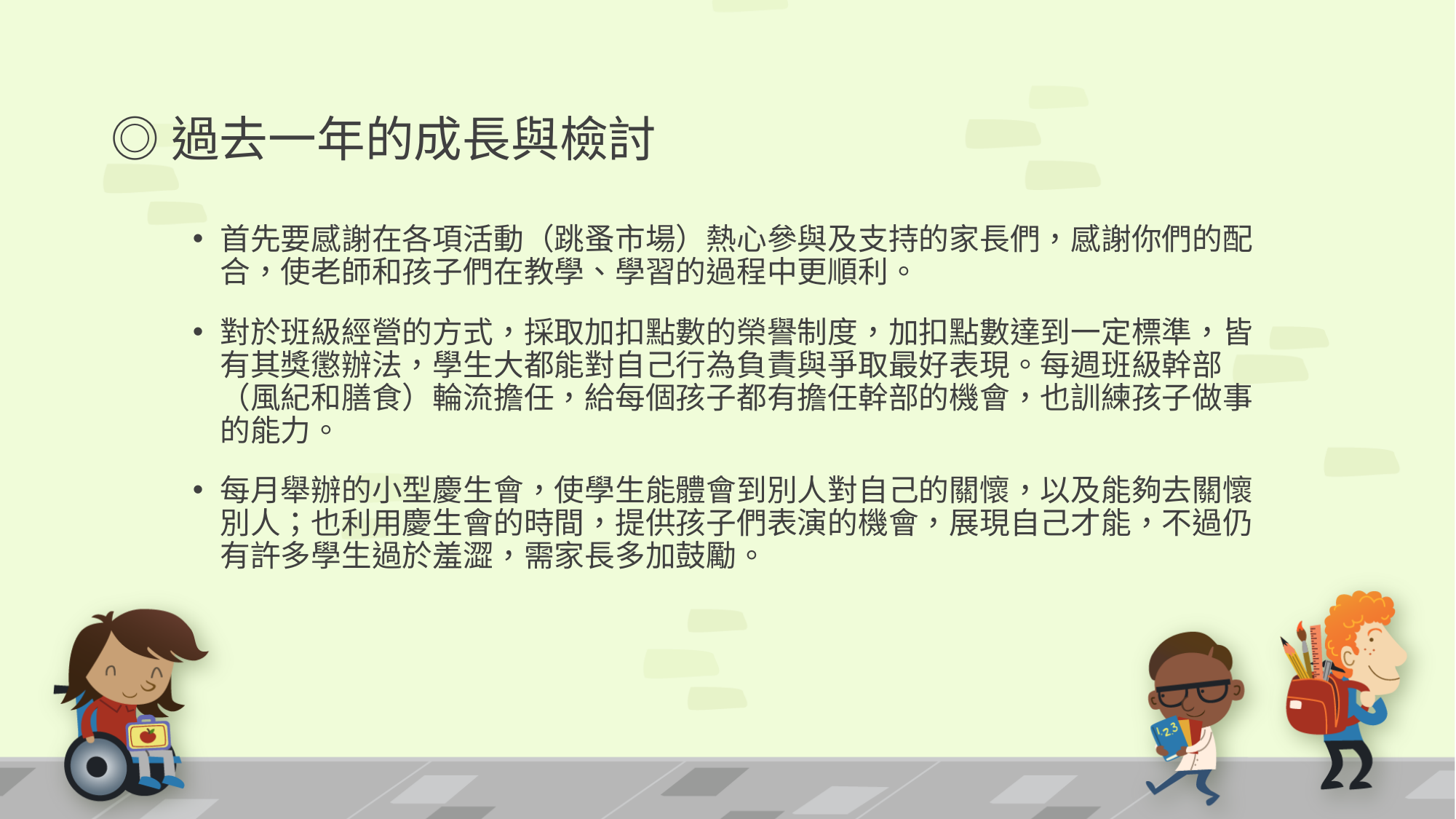

# ◎過去一年的成長與檢討
首先要感謝在各項活動（跳蚤市場）熱心參與及支持的家長們，感謝你們的配合，使老師和孩子們在教學、學習的過程中更順利。
對於班級經營的方式，採取加扣點數的榮譽制度，加扣點數達到一定標準，皆有其獎懲辦法，學生大都能對自己行為負責與爭取最好表現。每週班級幹部（風紀和膳食）輪流擔任，給每個孩子都有擔任幹部的機會，也訓練孩子做事的能力。
每月舉辦的小型慶生會，使學生能體會到別人對自己的關懷，以及能夠去關懷別人；也利用慶生會的時間，提供孩子們表演的機會，展現自己才能，不過仍有許多學生過於羞澀，需家長多加鼓勵。